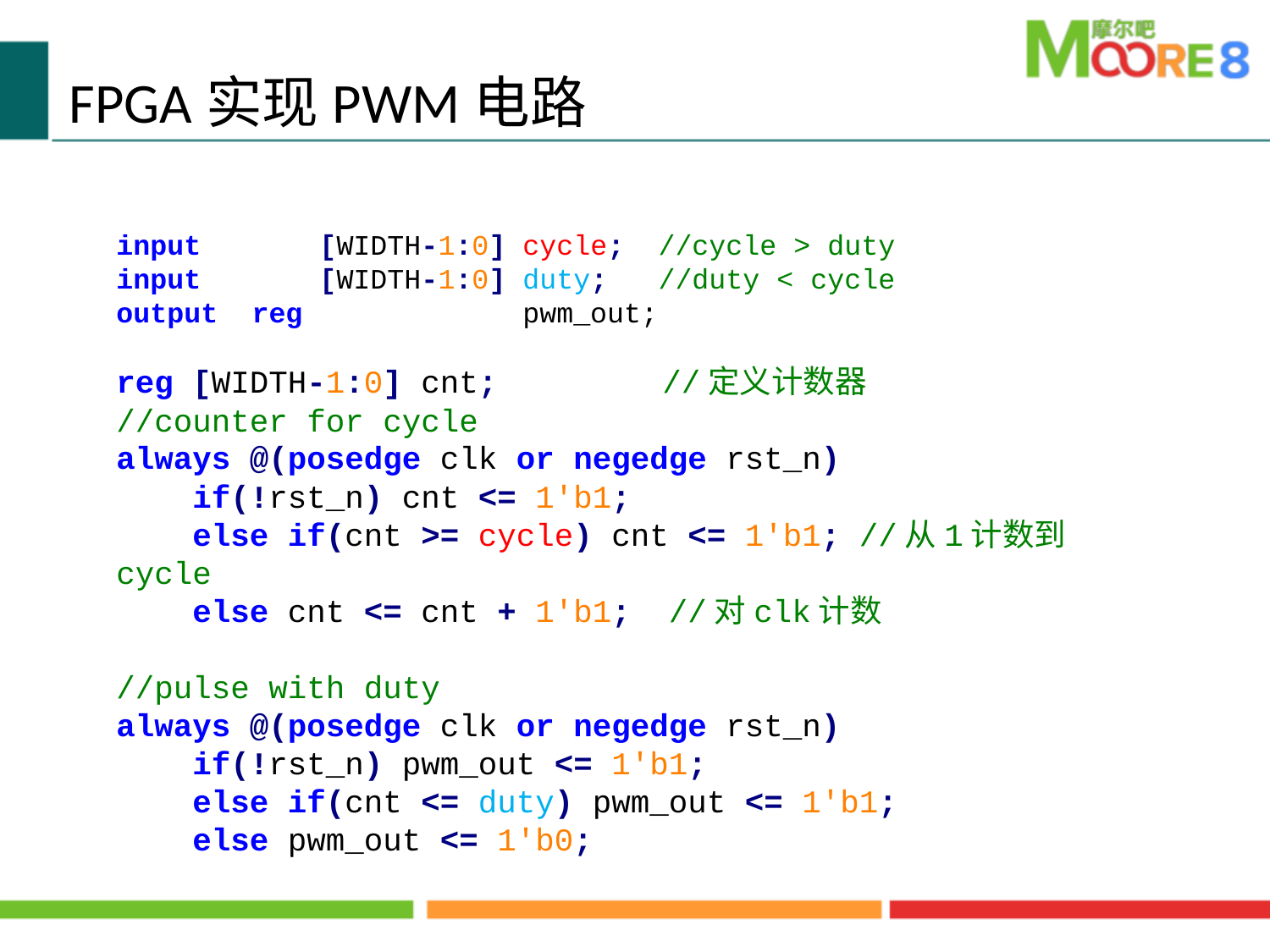

FPGA实现PWM电路
input       [WIDTH-1:0] cycle;  //cycle > duty
input       [WIDTH-1:0] duty;   //duty < cycle
output  reg             pwm_out;

reg [WIDTH-1:0] cnt;	  //定义计数器
//counter for cycle
always @(posedge clk or negedge rst_n)
    if(!rst_n) cnt <= 1'b1;
    else if(cnt >= cycle) cnt <= 1'b1; //从1计数到cycle
    else cnt <= cnt + 1'b1;  //对clk计数

//pulse with duty
always @(posedge clk or negedge rst_n)
    if(!rst_n) pwm_out <= 1'b1;
    else if(cnt <= duty) pwm_out <= 1'b1;
    else pwm_out <= 1'b0;